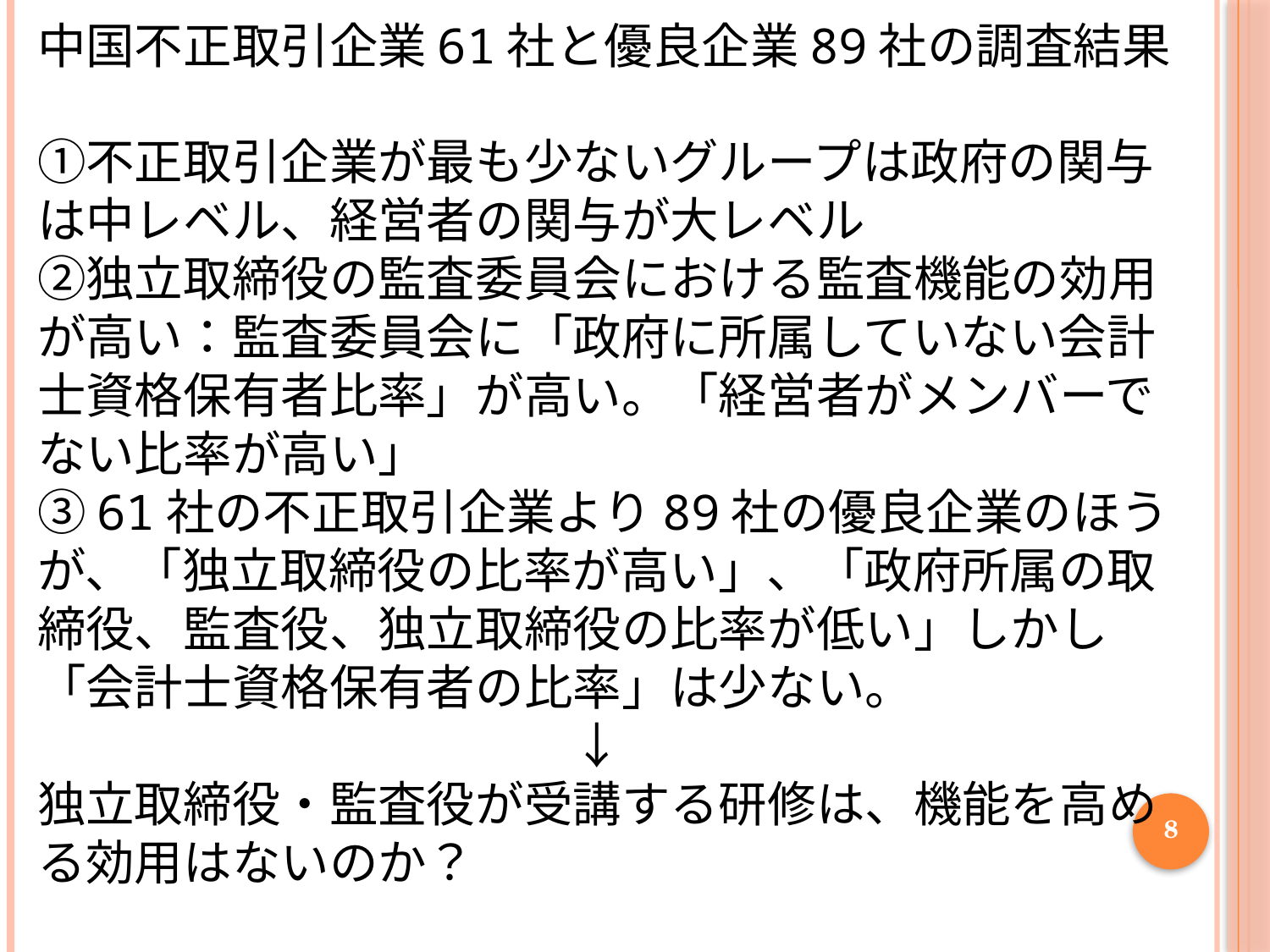

# 中国不正取引企業61社と優良企業89社の調査結果 ①不正取引企業が最も少ないグループは政府の関与は中レベル、経営者の関与が大レベル ②独立取締役の監査委員会における監査機能の効用が高い：監査委員会に「政府に所属していない会計士資格保有者比率」が高い。「経営者がメンバーでない比率が高い」 ③61社の不正取引企業より89社の優良企業のほうが、「独立取締役の比率が高い」、「政府所属の取締役、監査役、独立取締役の比率が低い」しかし「会計士資格保有者の比率」は少ない。 　　　　　　　　　　　↓ 独立取締役・監査役が受講する研修は、機能を高める効用はないのか？
8